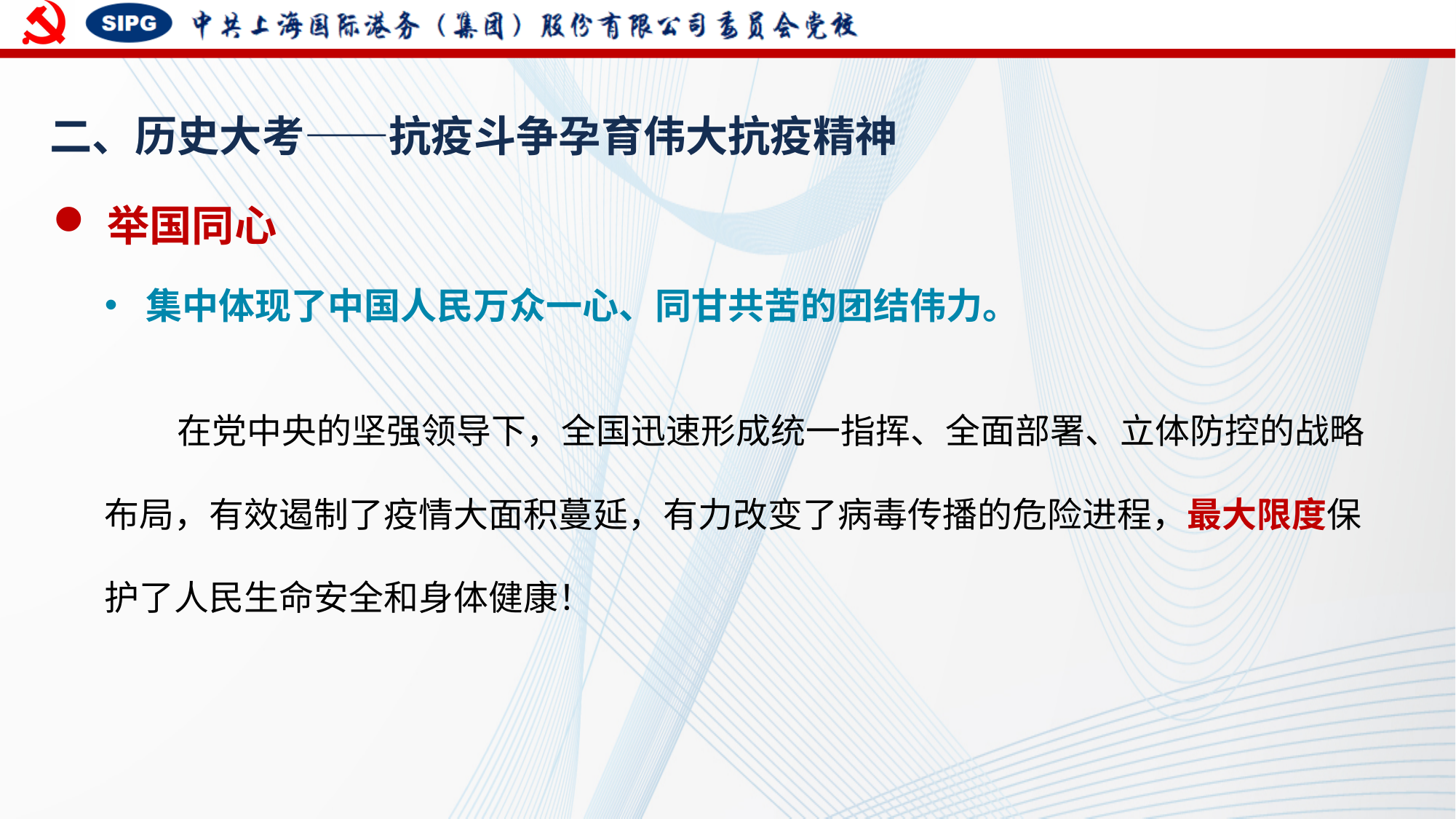

二、历史大考——抗疫斗争孕育伟大抗疫精神
举国同心
集中体现了中国人民万众一心、同甘共苦的团结伟力。
  在党中央的坚强领导下，全国迅速形成统一指挥、全面部署、立体防控的战略布局，有效遏制了疫情大面积蔓延，有力改变了病毒传播的危险进程，最大限度保护了人民生命安全和身体健康！